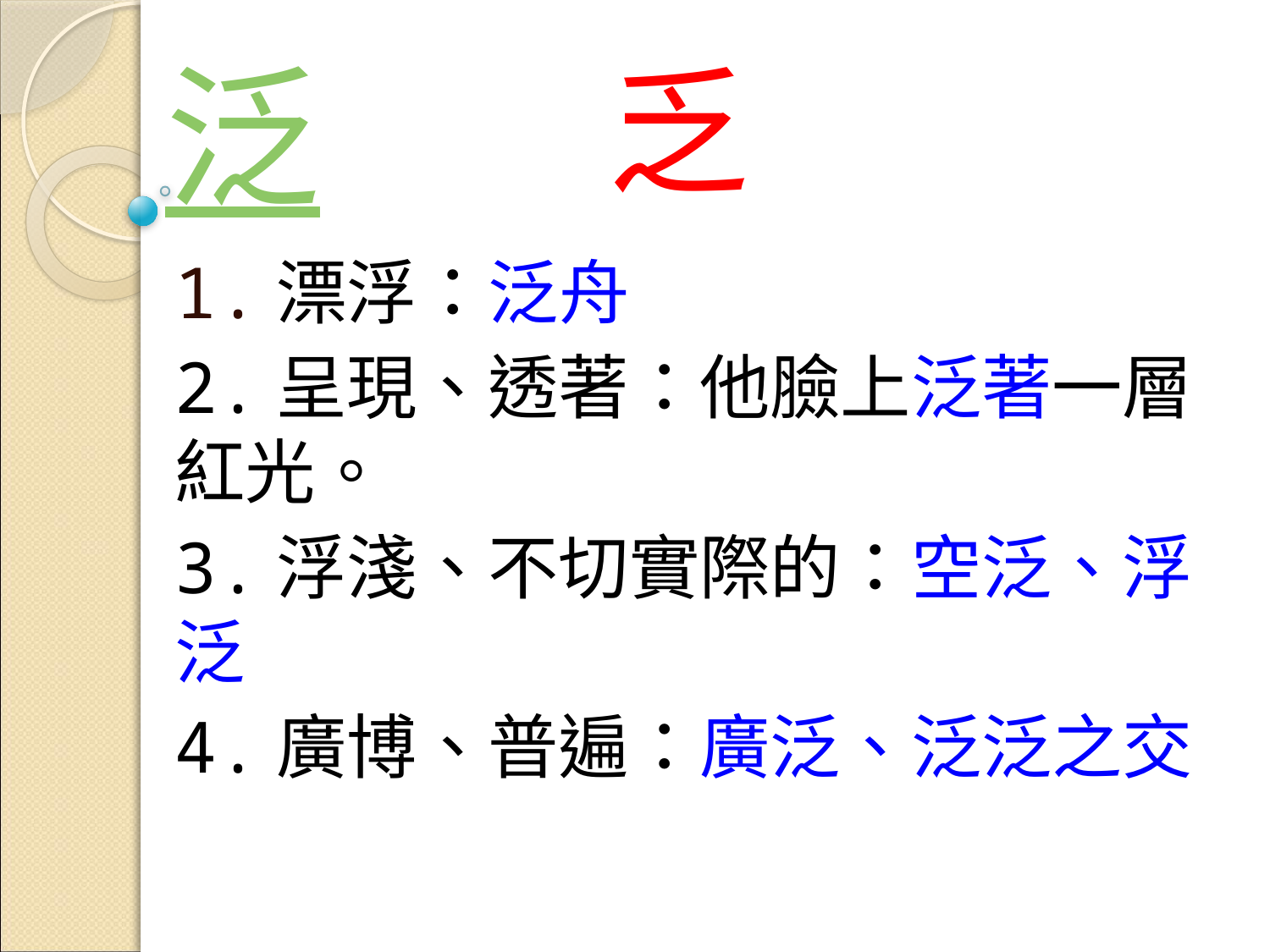

泛
# 乏
1.漂浮：泛舟
2.呈現、透著：他臉上泛著一層紅光。
3.浮淺、不切實際的：空泛、浮泛
4.廣博、普遍：廣泛、泛泛之交